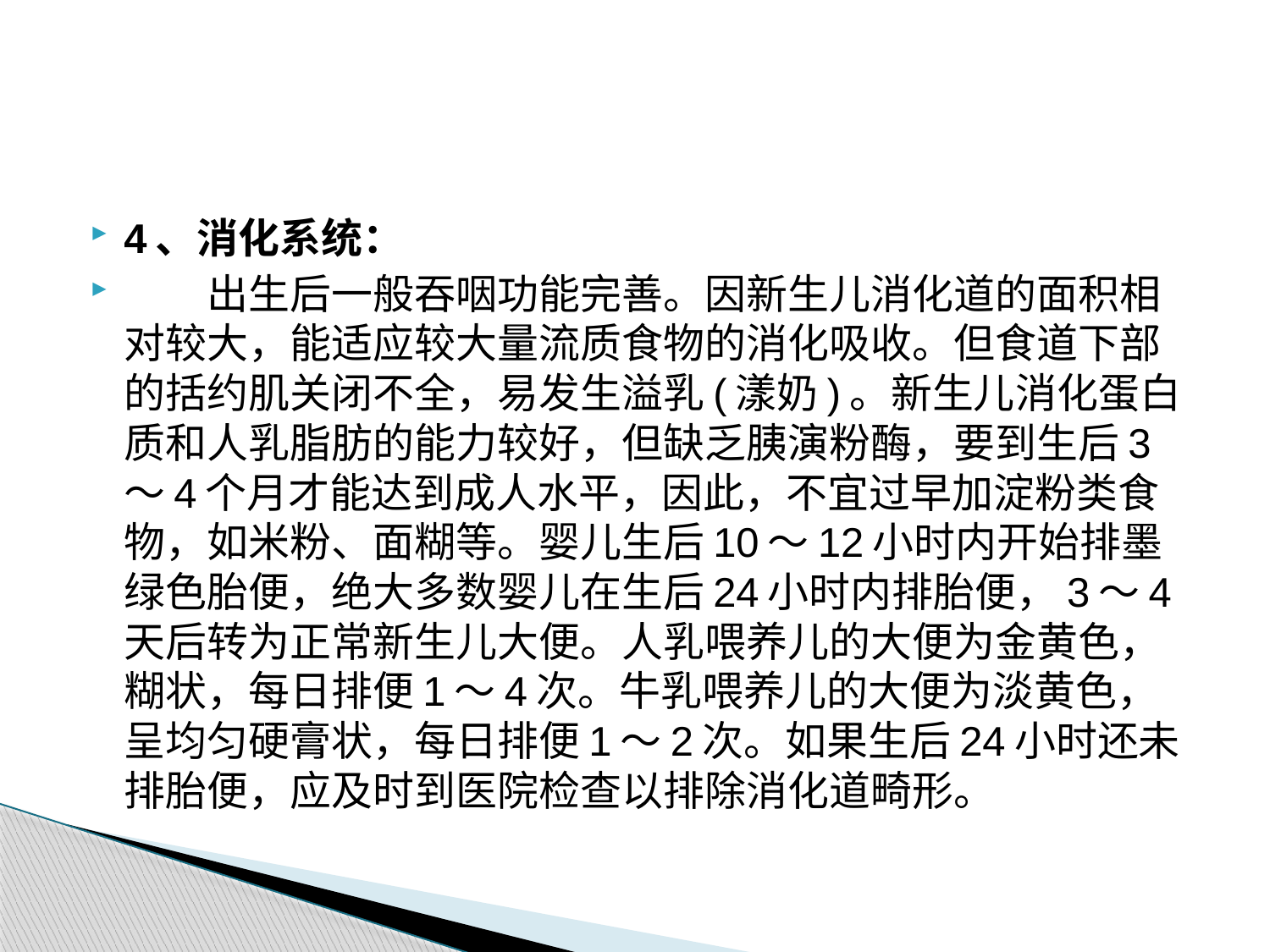

#
4、消化系统：
　　出生后一般吞咽功能完善。因新生儿消化道的面积相对较大，能适应较大量流质食物的消化吸收。但食道下部的括约肌关闭不全，易发生溢乳(漾奶)。新生儿消化蛋白质和人乳脂肪的能力较好，但缺乏胰演粉酶，要到生后3～4个月才能达到成人水平，因此，不宜过早加淀粉类食物，如米粉、面糊等。婴儿生后10～12小时内开始排墨绿色胎便，绝大多数婴儿在生后24小时内排胎便，3～4天后转为正常新生儿大便。人乳喂养儿的大便为金黄色，糊状，每日排便1～4次。牛乳喂养儿的大便为淡黄色，呈均匀硬膏状，每日排便1～2次。如果生后24小时还未排胎便，应及时到医院检查以排除消化道畸形。